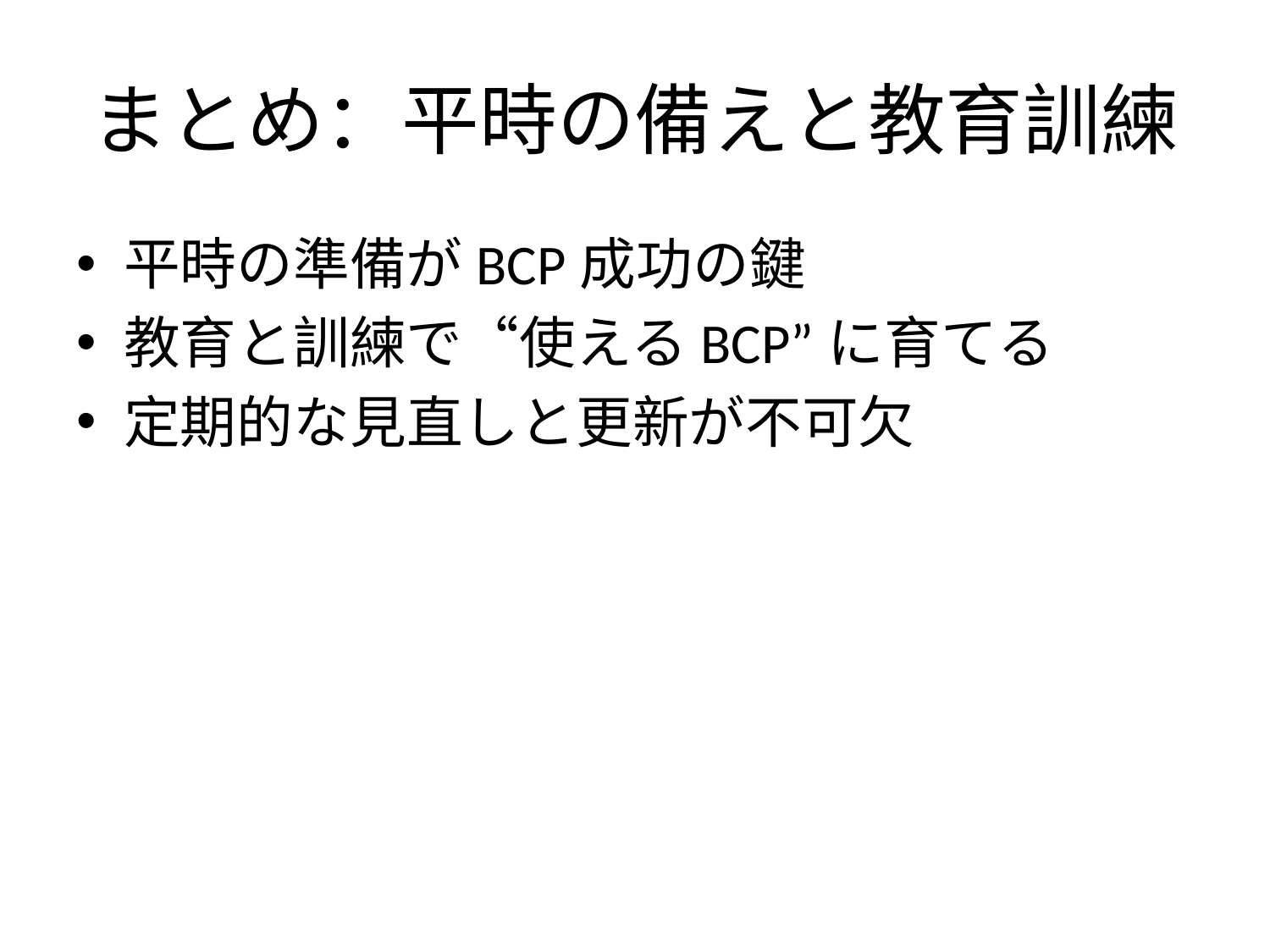

# まとめ：平時の備えと教育訓練
平時の準備がBCP成功の鍵
教育と訓練で“使えるBCP”に育てる
定期的な見直しと更新が不可欠